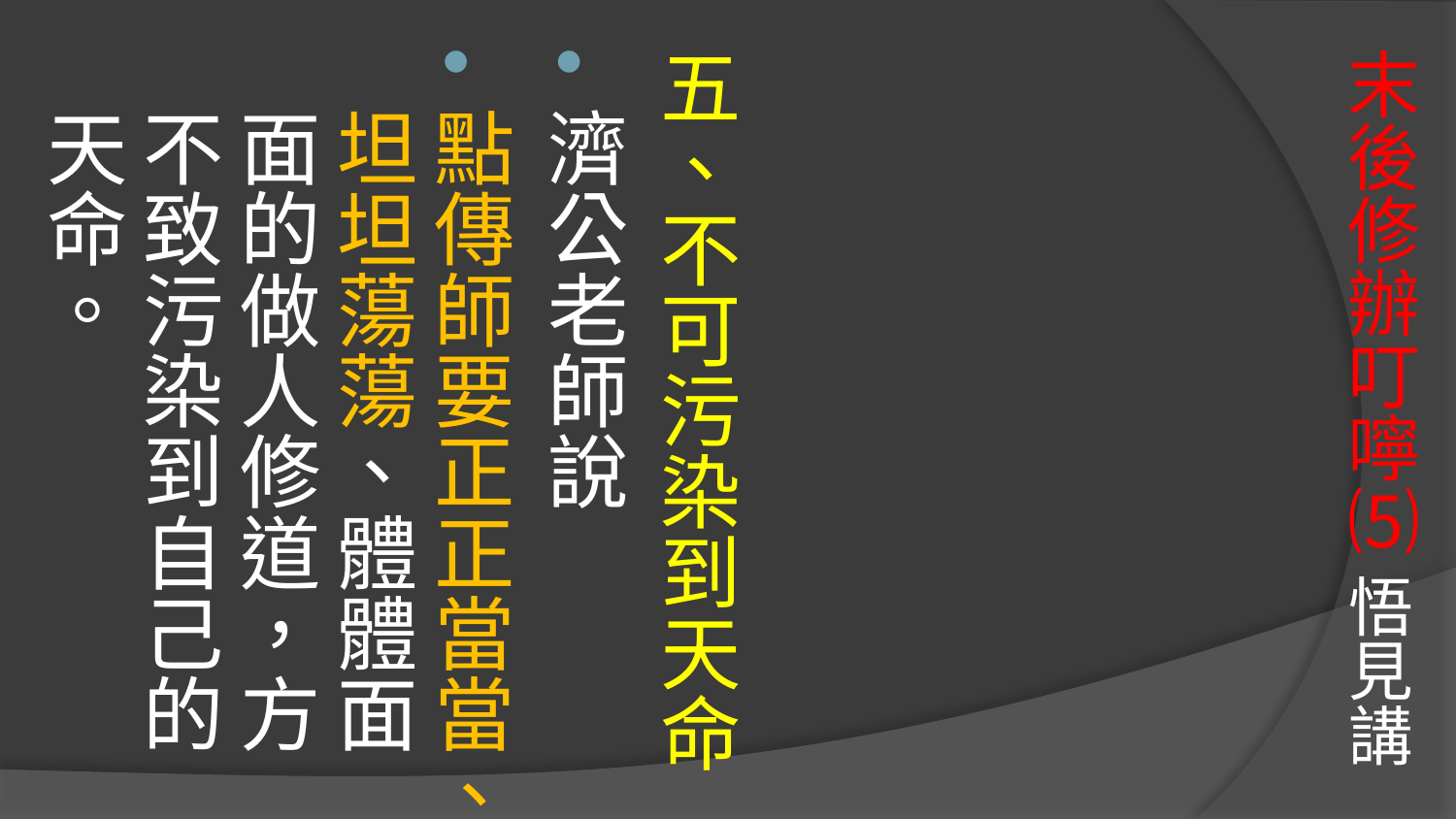

# 末後修辦叮嚀⑸ 悟見講
五、不可污染到天命
濟公老師說
點傳師要正正當當、坦坦蕩蕩、體體面面的做人修道，方不致污染到自己的天命。